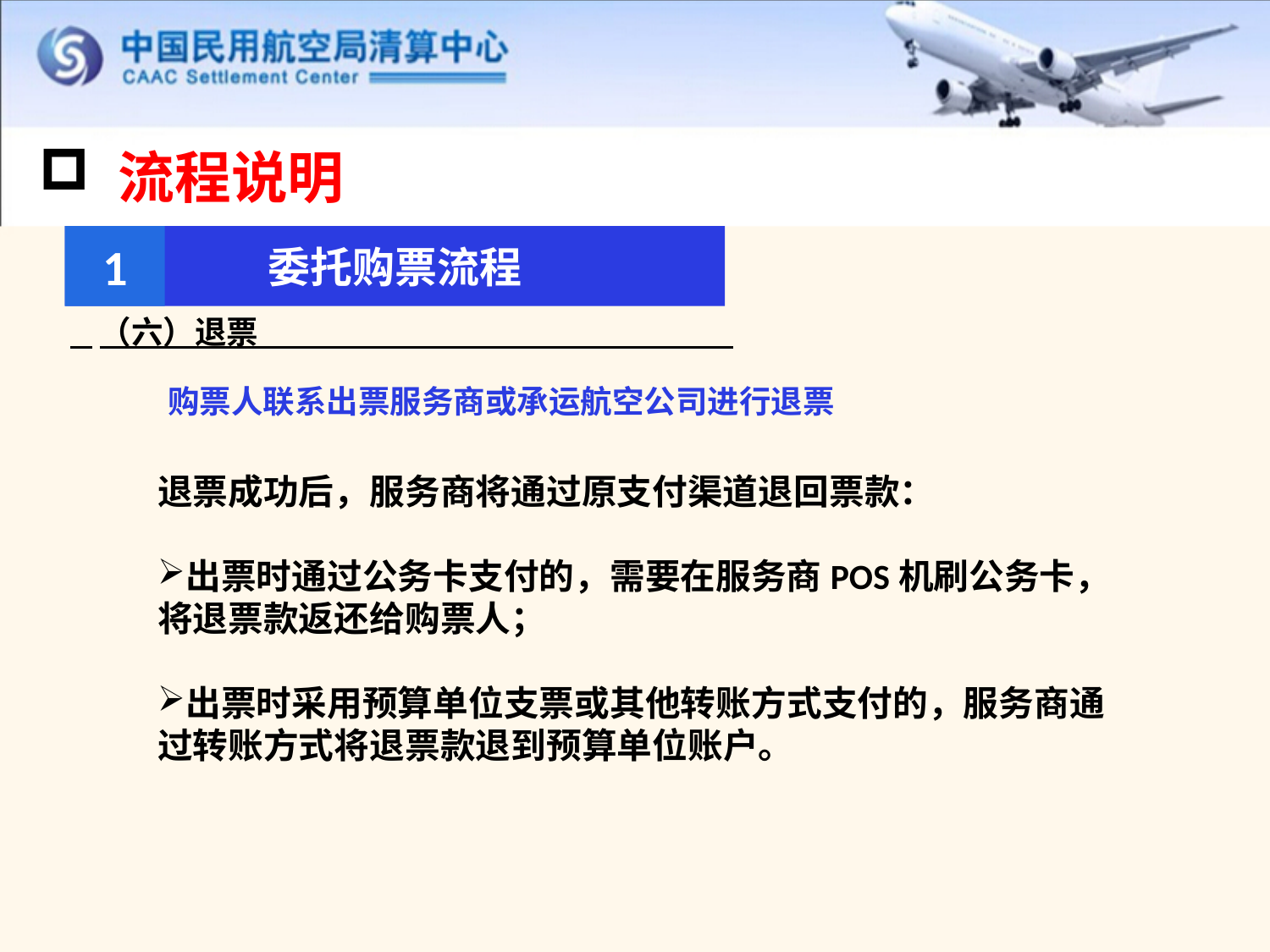

流程说明
委托购票流程
1
   （六）退票
 购票人联系出票服务商或承运航空公司进行退票
退票成功后，服务商将通过原支付渠道退回票款：

出票时通过公务卡支付的，需要在服务商POS机刷公务卡，将退票款返还给购票人；

出票时采用预算单位支票或其他转账方式支付的，服务商通过转账方式将退票款退到预算单位账户。